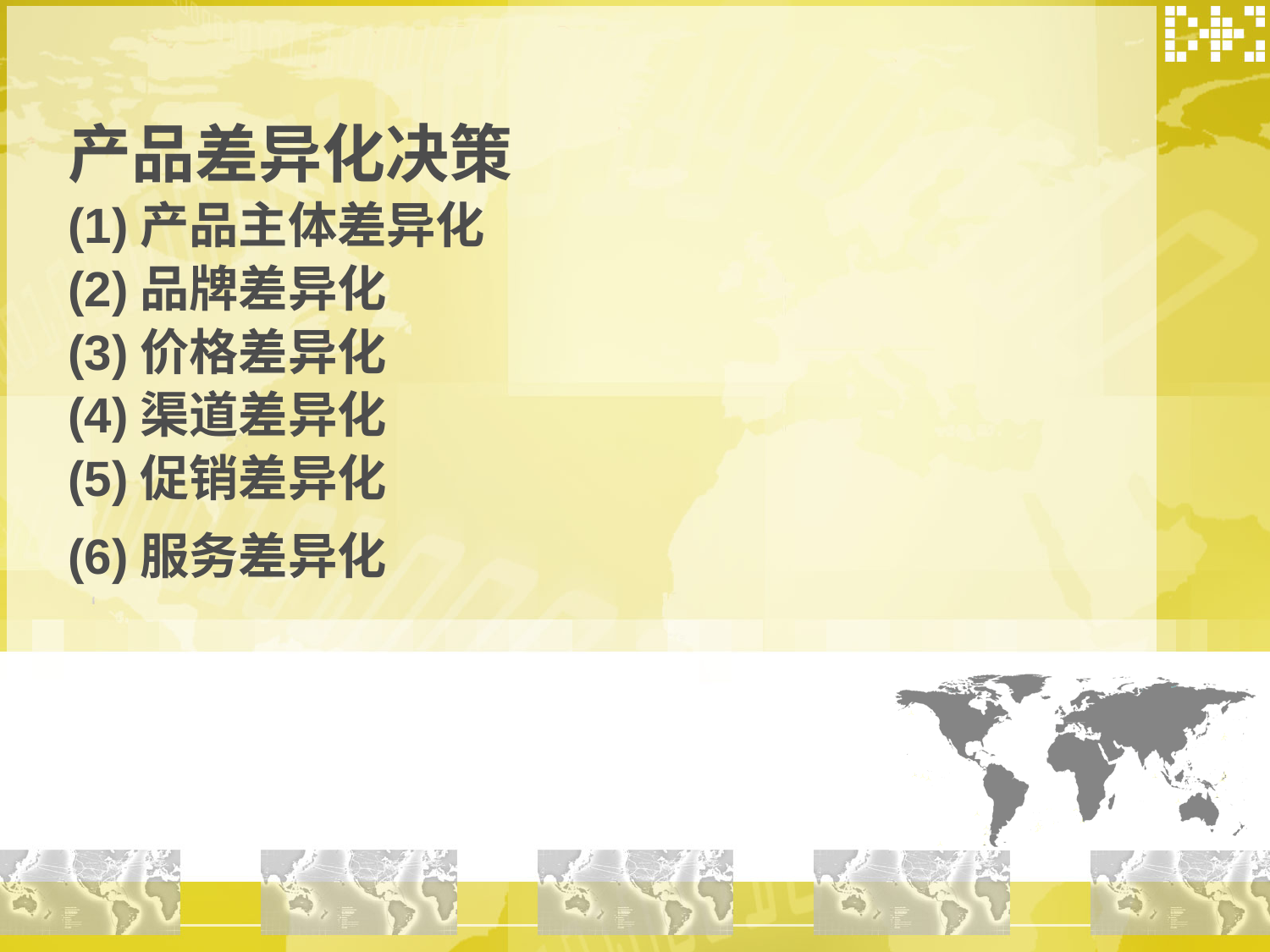

产品差异化决策
(1)产品主体差异化
(2)品牌差异化
(3)价格差异化
(4)渠道差异化
(5)促销差异化
(6)服务差异化